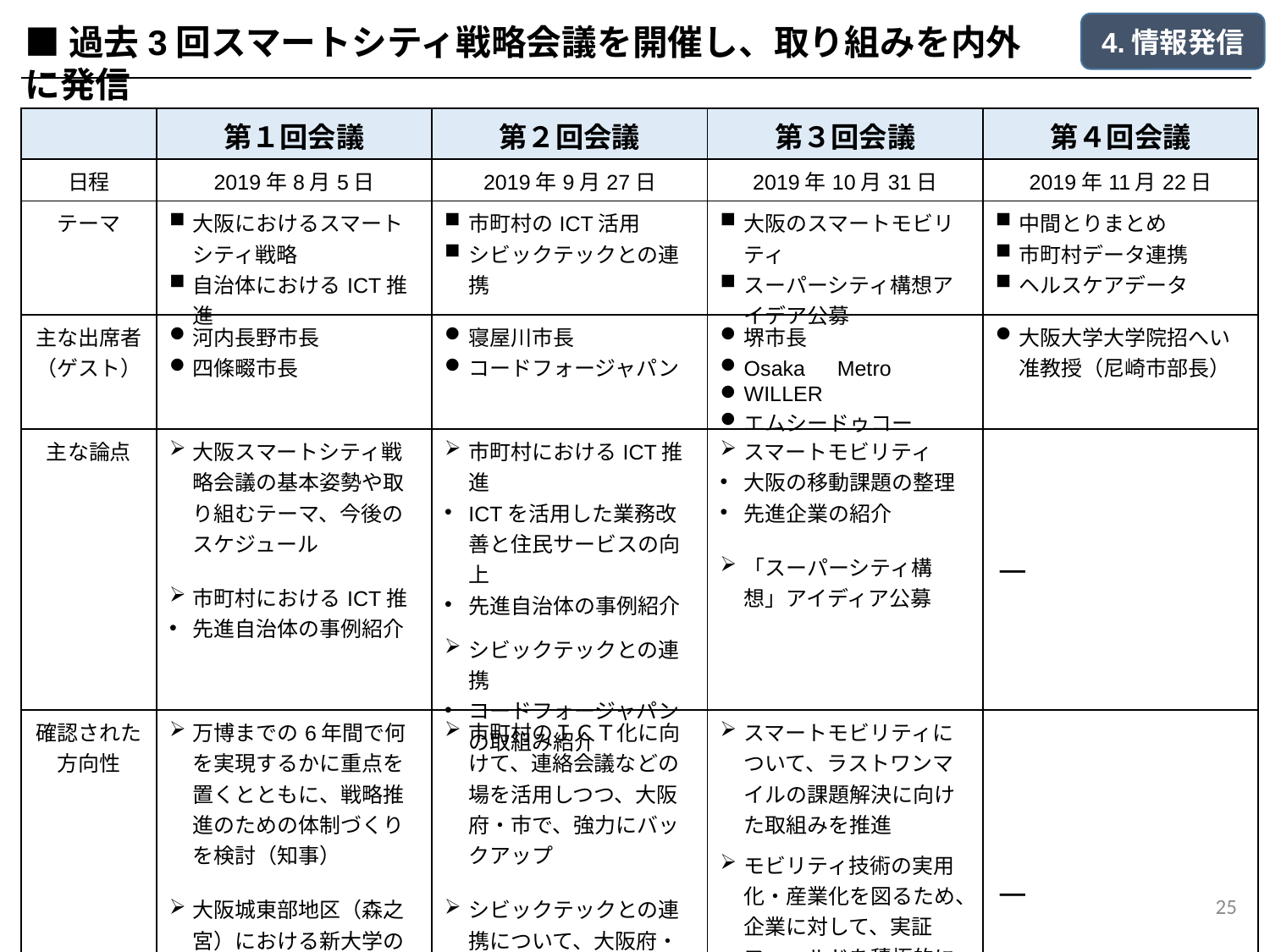

4.情報発信
■過去3回スマートシティ戦略会議を開催し、取り組みを内外に発信
|  | 第１回会議 | 第２回会議 | 第３回会議 | 第４回会議 |
| --- | --- | --- | --- | --- |
| 日程 | 2019年8月5日 | 2019年9月27日 | 2019年10月31日 | 2019年11月22日 |
| テーマ | 大阪におけるスマートシティ戦略 自治体におけるICT推進 | 市町村のICT活用 シビックテックとの連携 | 大阪のスマートモビリティ スーパーシティ構想アイデア公募 | 中間とりまとめ 市町村データ連携 ヘルスケアデータ |
| 主な出席者 （ゲスト） | 河内長野市長 四條畷市長 | 寝屋川市長 コードフォージャパン | 堺市長 Osaka　Metro WILLER エムシードゥコー | 大阪大学大学院招へい准教授（尼崎市部長） |
| 主な論点 | 大阪スマートシティ戦略会議の基本姿勢や取り組むテーマ、今後のスケジュール 市町村におけるICT推 先進自治体の事例紹介 | 市町村におけるICT推進 ICTを活用した業務改善と住民サービスの向上 先進自治体の事例紹介 シビックテックとの連携 コードフォージャパンの取組み紹介 | スマートモビリティ 大阪の移動課題の整理 先進企業の紹介 「スーパーシティ構想」アイディア公募 | － |
| 確認された 方向性 | 万博までの6年間で何を実現するかに重点を置くとともに、戦略推進のための体制づくりを検討（知事） 大阪城東部地区（森之宮）における新大学のキャンパスプランと連携したスマートシティについて検討（知事・市長） | 市町村のＩＣＴ化に向けて、連絡会議などの場を活用しつつ、大阪府・市で、強力にバックアップ シビックテックとの連携について、大阪府・市でのアイディアソン実施に向けて検討を進める | スマートモビリティについて、ラストワンマイルの課題解決に向けた取組みを推進 モビリティ技術の実用化・産業化を図るため、企業に対して、実証フィールドを積極的に提供 MaaSについて、大阪全体のプラットフォームづくりなどを念頭に検討 | － |
25